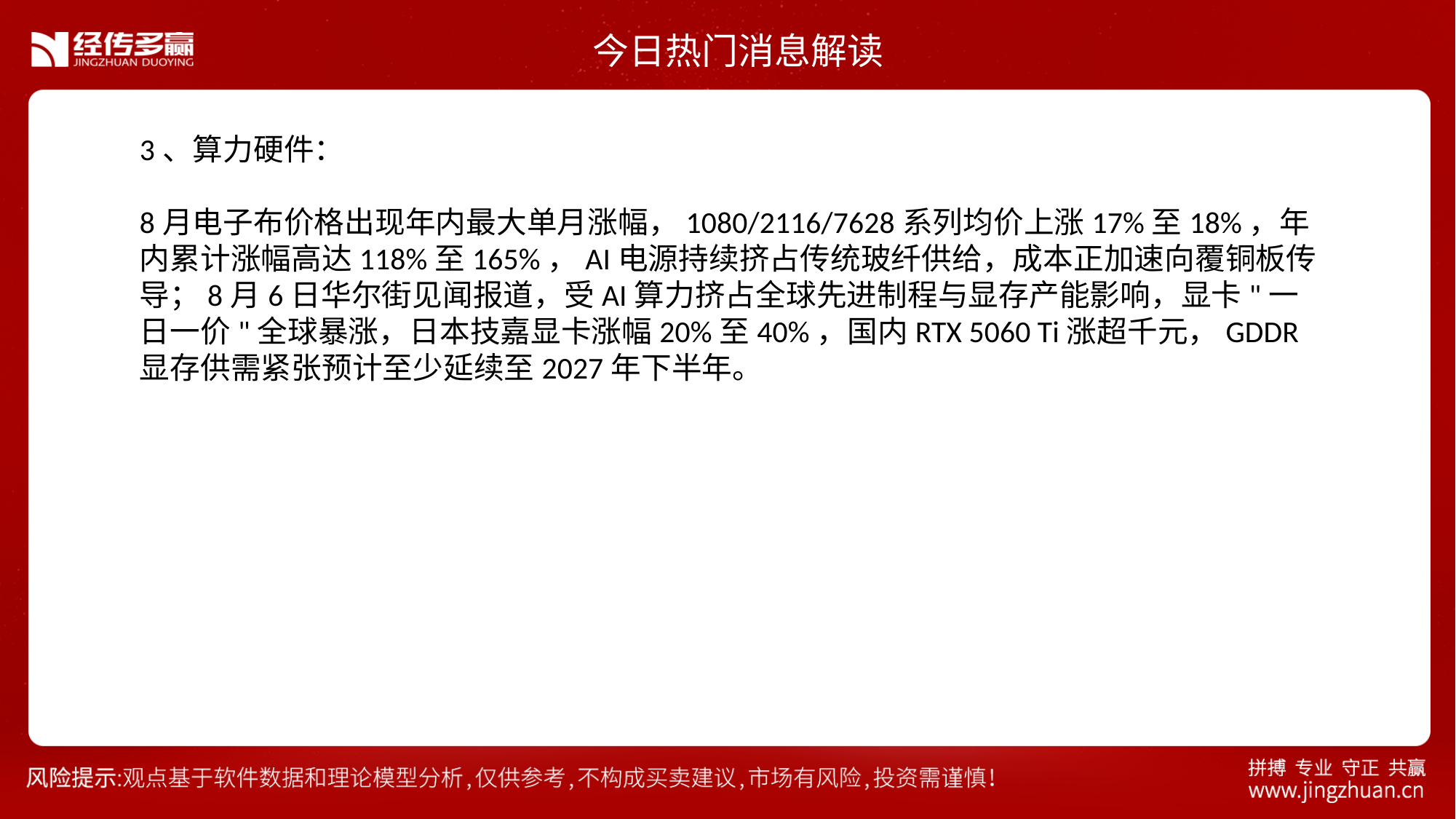

今日热门消息解读
3、算力硬件：

8月电子布价格出现年内最大单月涨幅，1080/2116/7628系列均价上涨17%至18%，年内累计涨幅高达118%至165%，AI电源持续挤占传统玻纤供给，成本正加速向覆铜板传导；8月6日华尔街见闻报道，受AI算力挤占全球先进制程与显存产能影响，显卡"一日一价"全球暴涨，日本技嘉显卡涨幅20%至40%，国内RTX 5060 Ti涨超千元，GDDR显存供需紧张预计至少延续至2027年下半年。